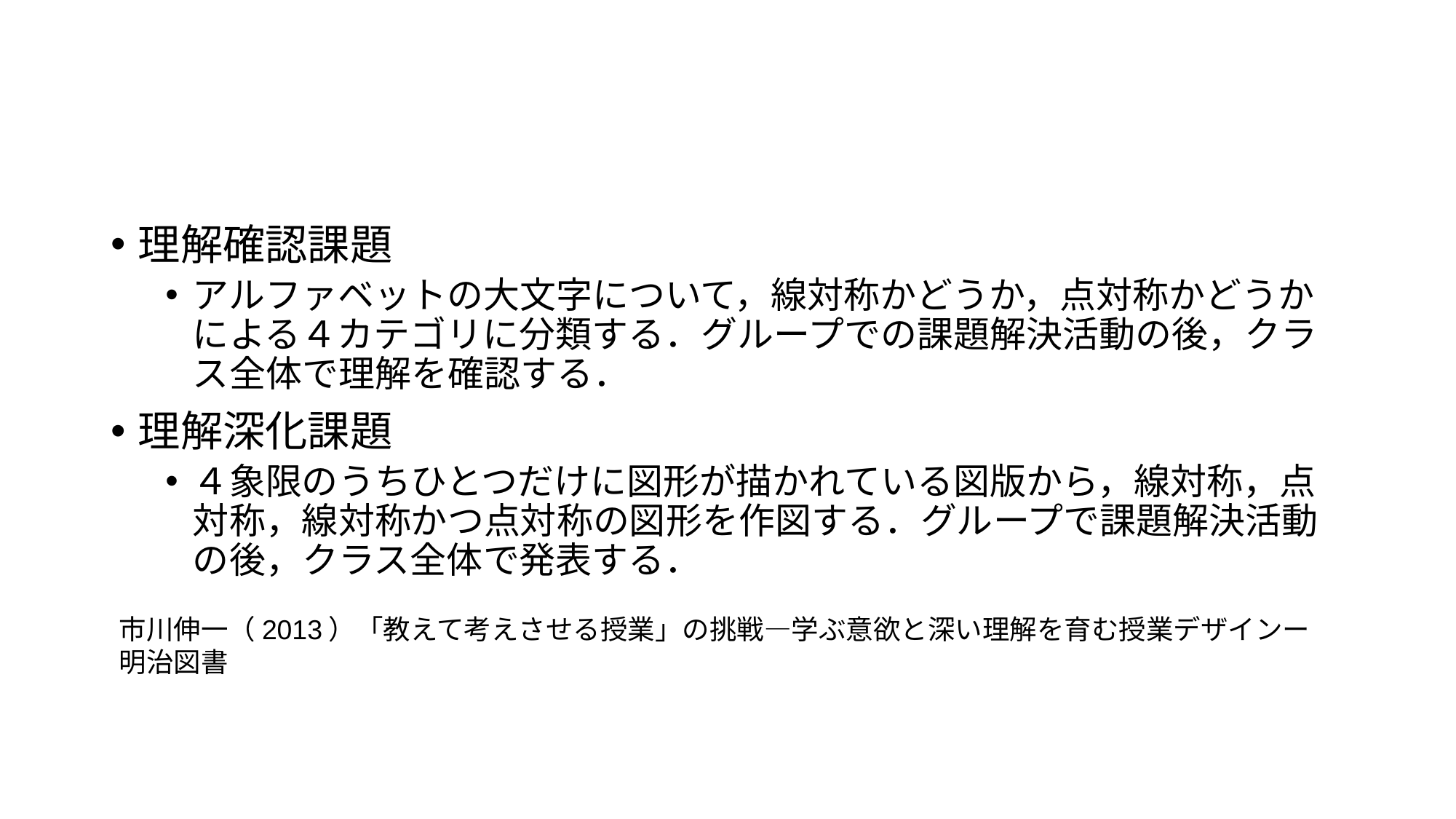

#
理解確認課題
アルファベットの大文字について，線対称かどうか，点対称かどうかによる４カテゴリに分類する．グループでの課題解決活動の後，クラス全体で理解を確認する．
理解深化課題
４象限のうちひとつだけに図形が描かれている図版から，線対称，点対称，線対称かつ点対称の図形を作図する．グループで課題解決活動の後，クラス全体で発表する．
市川伸一（2013）「教えて考えさせる授業」の挑戦―学ぶ意欲と深い理解を育む授業デザインー
明治図書